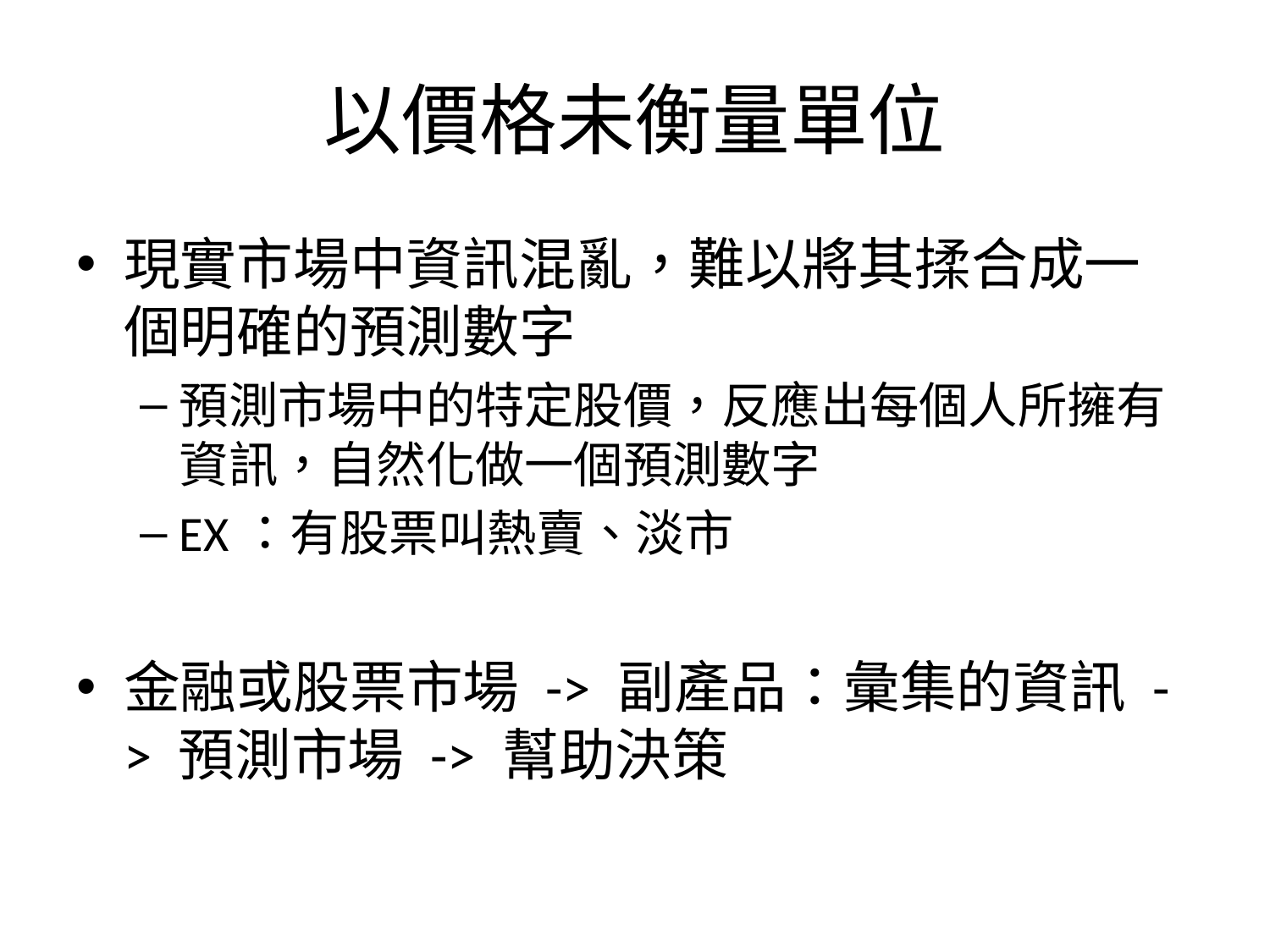

# 以價格未衡量單位
現實市場中資訊混亂，難以將其揉合成一個明確的預測數字
預測市場中的特定股價，反應出每個人所擁有資訊，自然化做一個預測數字
EX：有股票叫熱賣、淡市

金融或股票市場 -> 副產品：彙集的資訊 -> 預測市場 -> 幫助決策